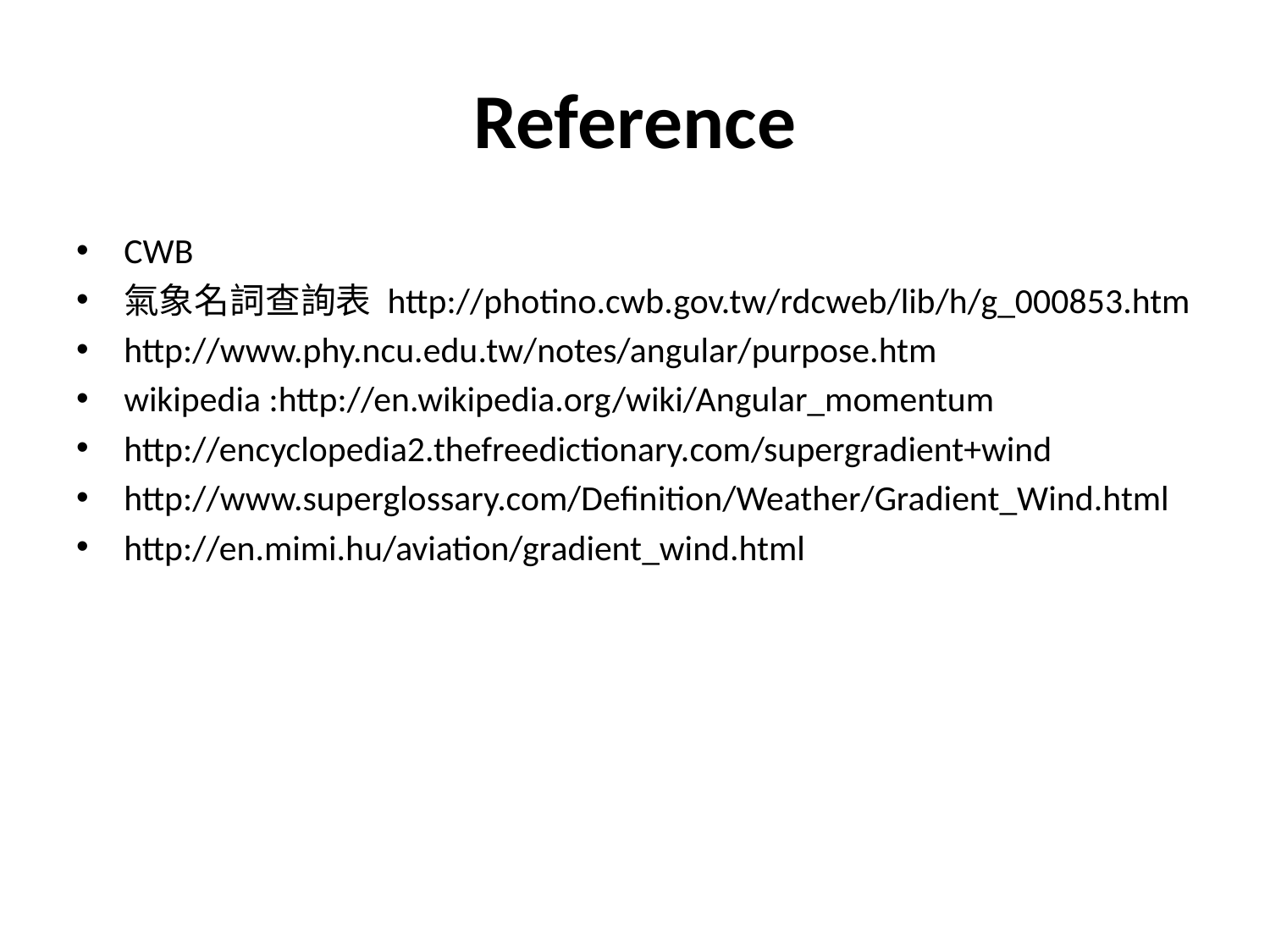

# Reference
CWB
氣象名詞查詢表 http://photino.cwb.gov.tw/rdcweb/lib/h/g_000853.htm
http://www.phy.ncu.edu.tw/notes/angular/purpose.htm
wikipedia :http://en.wikipedia.org/wiki/Angular_momentum
http://encyclopedia2.thefreedictionary.com/supergradient+wind
http://www.superglossary.com/Definition/Weather/Gradient_Wind.html
http://en.mimi.hu/aviation/gradient_wind.html